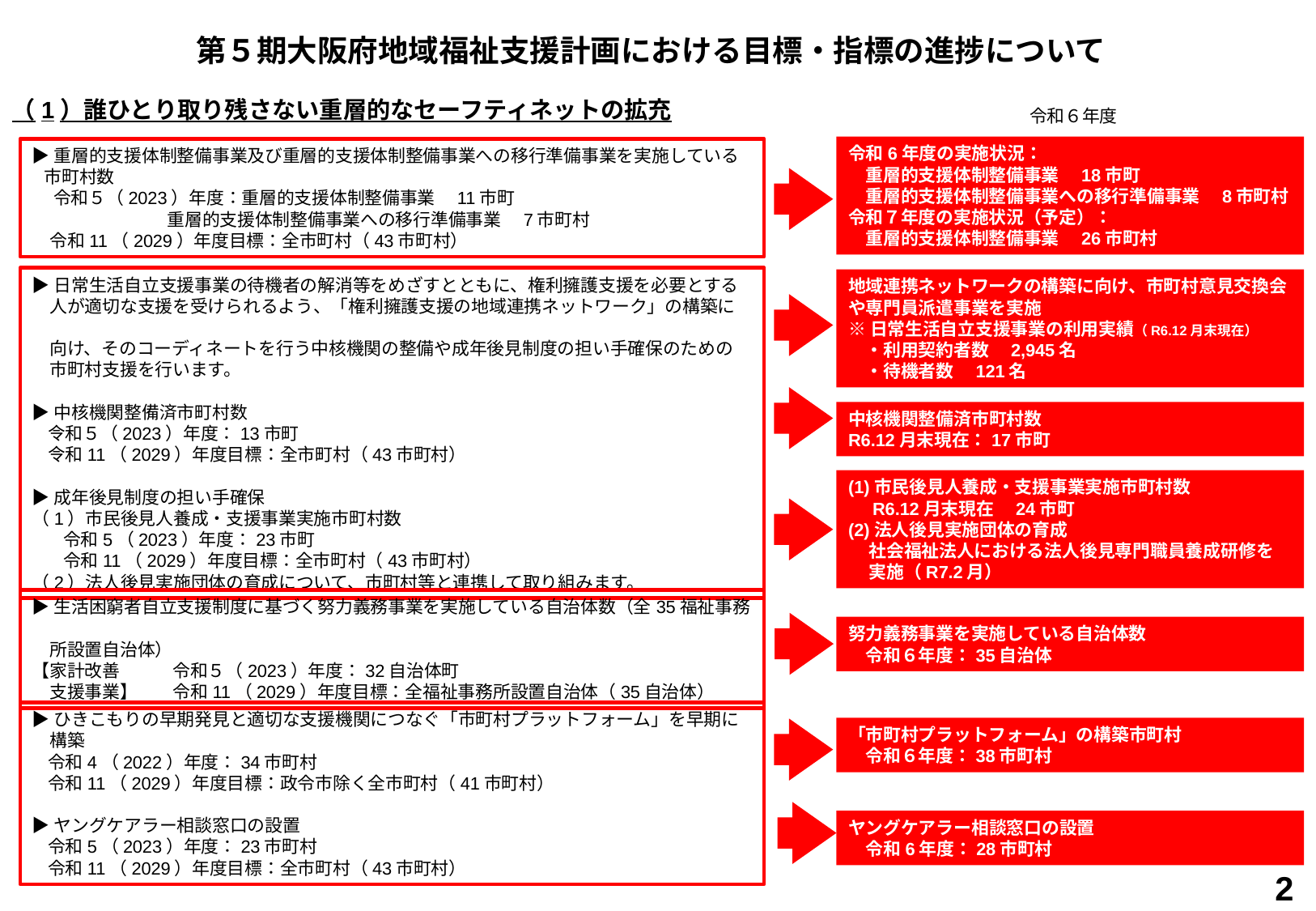

# 第５期大阪府地域福祉支援計画における目標・指標の進捗について
（1）誰ひとり取り残さない重層的なセーフティネットの拡充
令和６年度
令和6年度の実施状況：
　重層的支援体制整備事業　18市町
　重層的支援体制整備事業への移行準備事業　8市町村
令和７年度の実施状況（予定）：
　重層的支援体制整備事業　26市町村
▶重層的支援体制整備事業及び重層的支援体制整備事業への移行準備事業を実施している
  市町村数
　 令和５（2023）年度：重層的支援体制整備事業　11市町
                                  重層的支援体制整備事業への移行準備事業　7市町村
　令和11（2029）年度目標：全市町村（43市町村）

▶日常生活自立支援事業の待機者の解消等をめざすとともに、権利擁護支援を必要とする
　人が適切な支援を受けられるよう、「権利擁護支援の地域連携ネットワーク」の構築に
　向け、そのコーディネートを行う中核機関の整備や成年後見制度の担い手確保のための
　市町村支援を行います。

▶中核機関整備済市町村数
   令和５（2023）年度：13市町
   令和11（2029）年度目標：全市町村（43市町村）

▶成年後見制度の担い手確保
（1）市民後見人養成・支援事業実施市町村数
       令和5（2023）年度：23市町
       令和11（2029）年度目標：全市町村（43市町村）
（2）法人後見実施団体の育成について、市町村等と連携して取り組みます。
地域連携ネットワークの構築に向け、市町村意見交換会や専門員派遣事業を実施
※日常生活自立支援事業の利用実績（R6.12月末現在）
　・利用契約者数　2,945名
　・待機者数　121名

中核機関整備済市町村数
R6.12月末現在：17市町
(1)市民後見人養成・支援事業実施市町村数
     R6.12月末現在　24市町
(2)法人後見実施団体の育成
    社会福祉法人における法人後見専門職員養成研修を
    実施（R7.2月）

▶生活困窮者自立支援制度に基づく努力義務事業を実施している自治体数（全35福祉事務
　所設置自治体）
【家計改善　　　令和５（2023）年度：32自治体町
　支援事業】　　令和11（2029）年度目標：全福祉事務所設置自治体（35自治体）

努力義務事業を実施している自治体数
　令和６年度：35自治体
▶ひきこもりの早期発見と適切な支援機関につなぐ「市町村プラットフォーム」を早期に
　構築
   令和4（2022）年度：34市町村
   令和11（2029）年度目標：政令市除く全市町村（41市町村）

▶ヤングケアラー相談窓口の設置
   令和5（2023）年度：23市町村
   令和11（2029）年度目標：全市町村（43市町村）
「市町村プラットフォーム」の構築市町村
　令和６年度：38市町村

ヤングケアラー相談窓口の設置
　令和6年度：28市町村
2